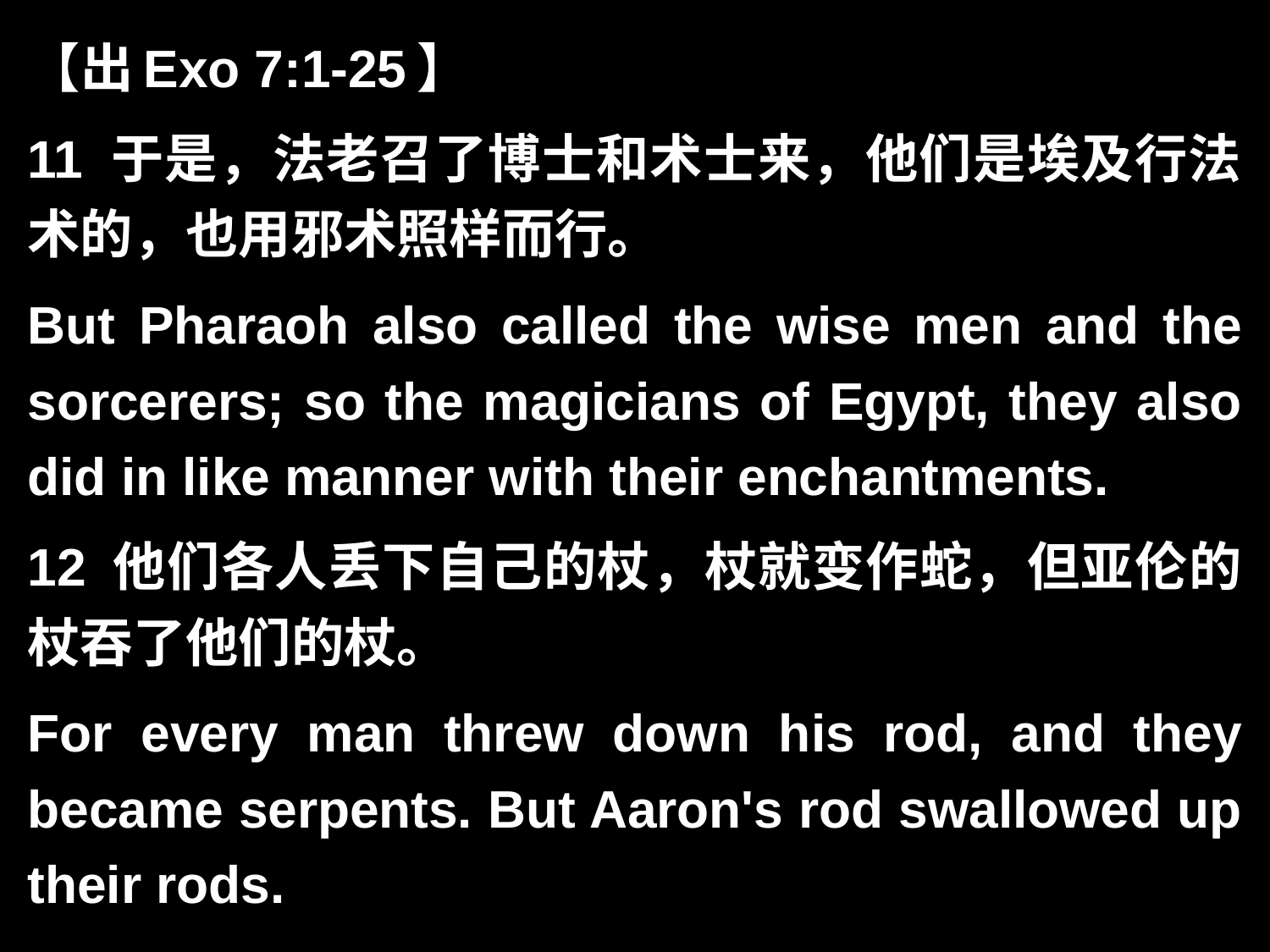

【出Exo 7:1-25】
11 于是，法老召了博士和术士来，他们是埃及行法术的，也用邪术照样而行。
But Pharaoh also called the wise men and the sorcerers; so the magicians of Egypt, they also did in like manner with their enchantments.
12 他们各人丢下自己的杖，杖就变作蛇，但亚伦的杖吞了他们的杖。
For every man threw down his rod, and they became serpents. But Aaron's rod swallowed up their rods.